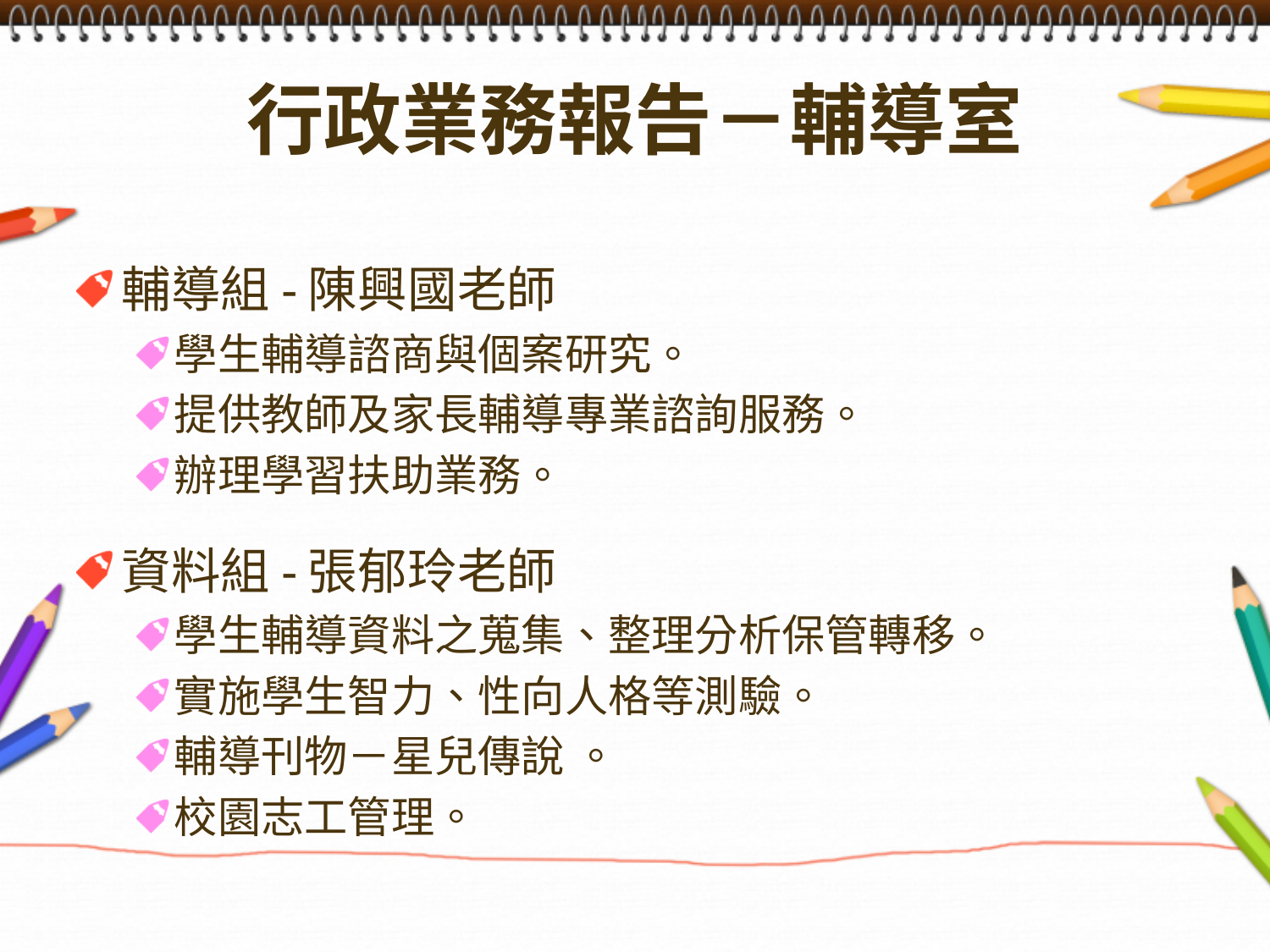

# 行政業務報告－輔導室
輔導組-陳興國老師
學生輔導諮商與個案研究。
提供教師及家長輔導專業諮詢服務。
辦理學習扶助業務。
資料組-張郁玲老師
學生輔導資料之蒐集、整理分析保管轉移。
實施學生智力、性向人格等測驗。
輔導刊物－星兒傳說 。
校園志工管理。